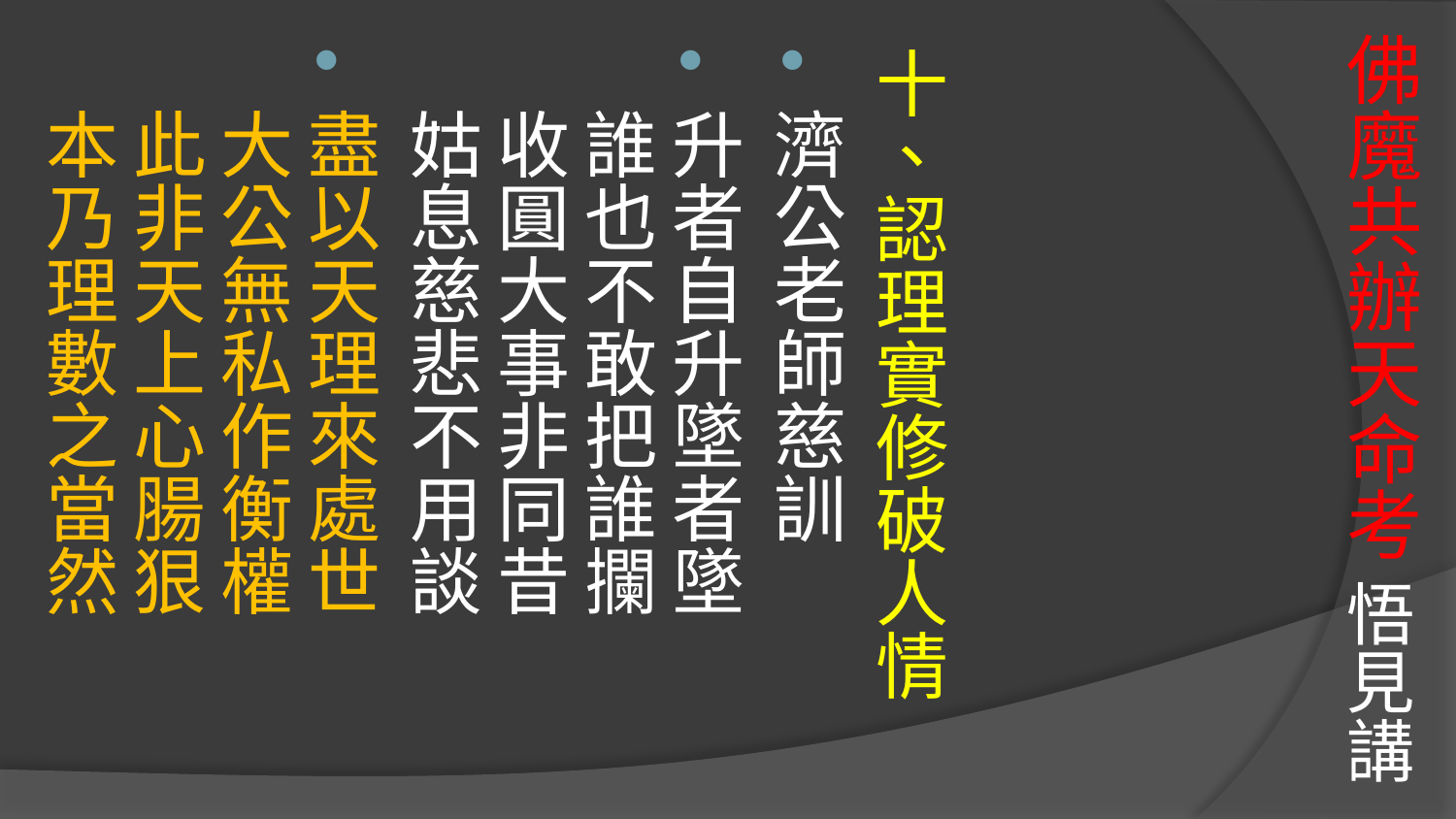

# 佛魔共辦天命考 悟見講
十、認理實修破人情
濟公老師慈訓
升者自升墜者墜
誰也不敢把誰攔　
收圓大事非同昔　
姑息慈悲不用談
盡以天理來處世　
大公無私作衡權　
此非天上心腸狠
本乃理數之當然